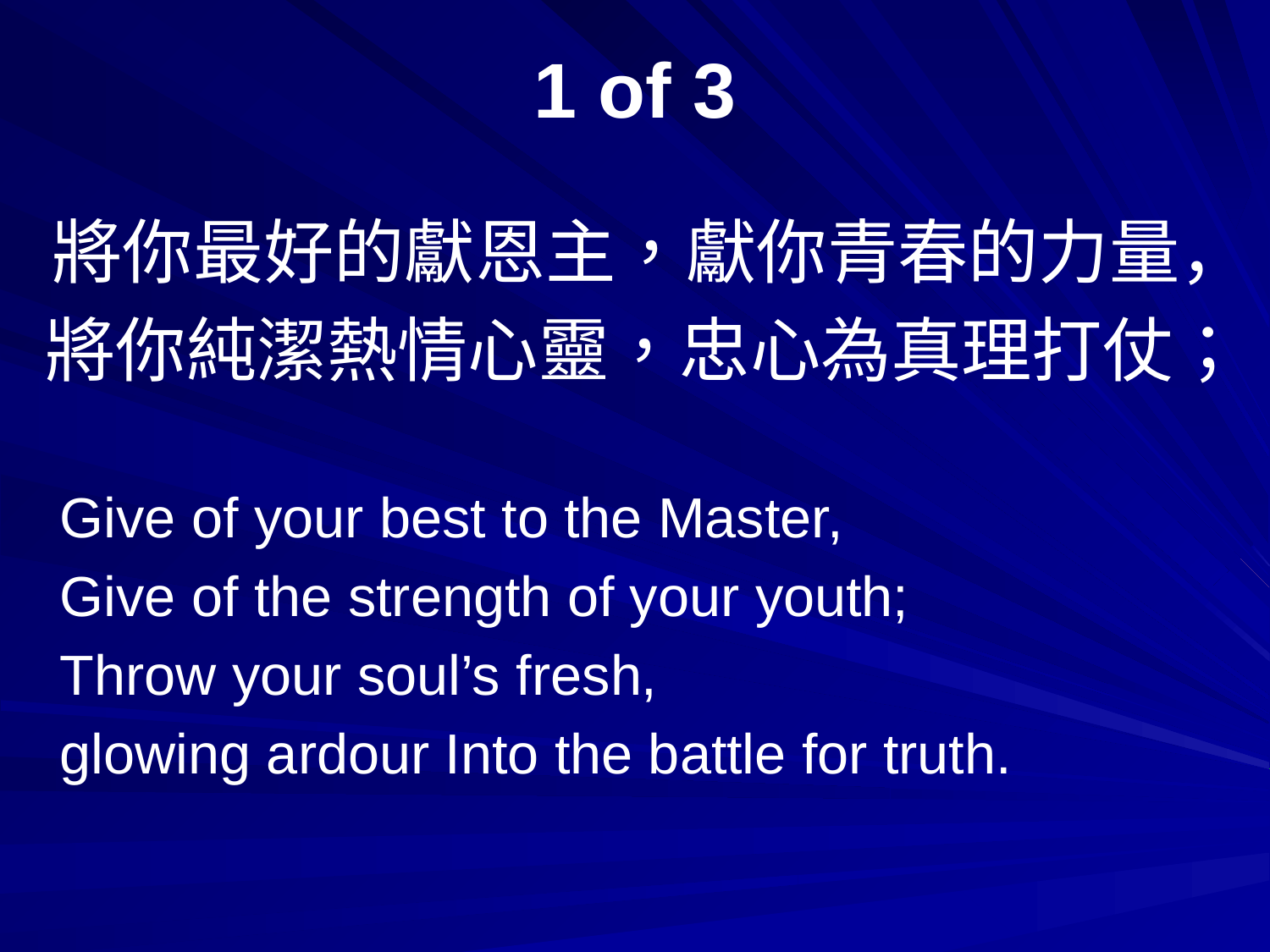

# 1 of 3
 將你最好的獻恩主，獻你青春的力量，
 將你純潔熱情心靈，忠心為真理打仗；

Give of your best to the Master,
Give of the strength of your youth;
Throw your soul’s fresh,
glowing ardour Into the battle for truth.